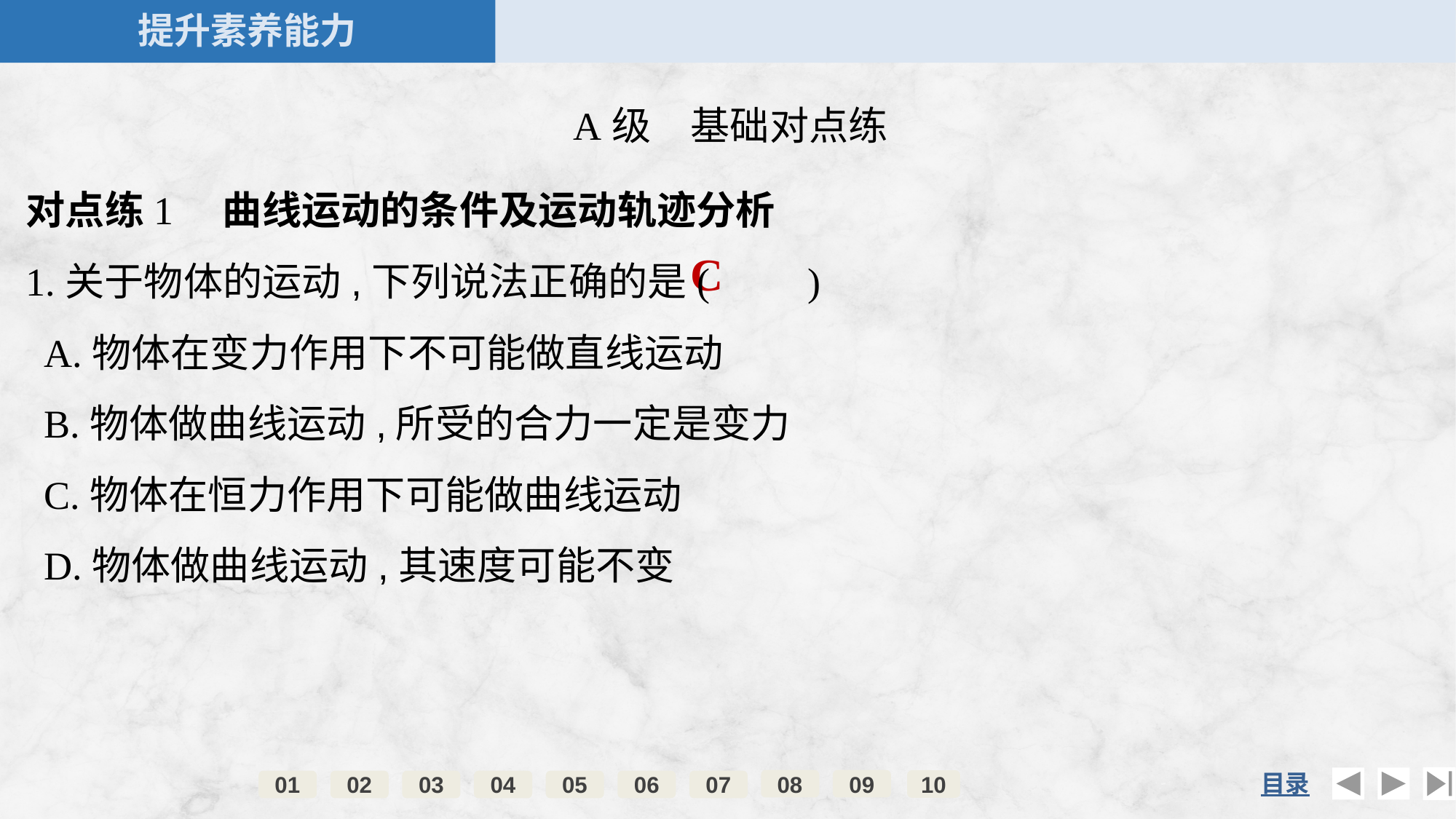

A级　基础对点练
对点练1　曲线运动的条件及运动轨迹分析
1.关于物体的运动,下列说法正确的是(　　)
C
A.物体在变力作用下不可能做直线运动
B.物体做曲线运动,所受的合力一定是变力
C.物体在恒力作用下可能做曲线运动
D.物体做曲线运动,其速度可能不变